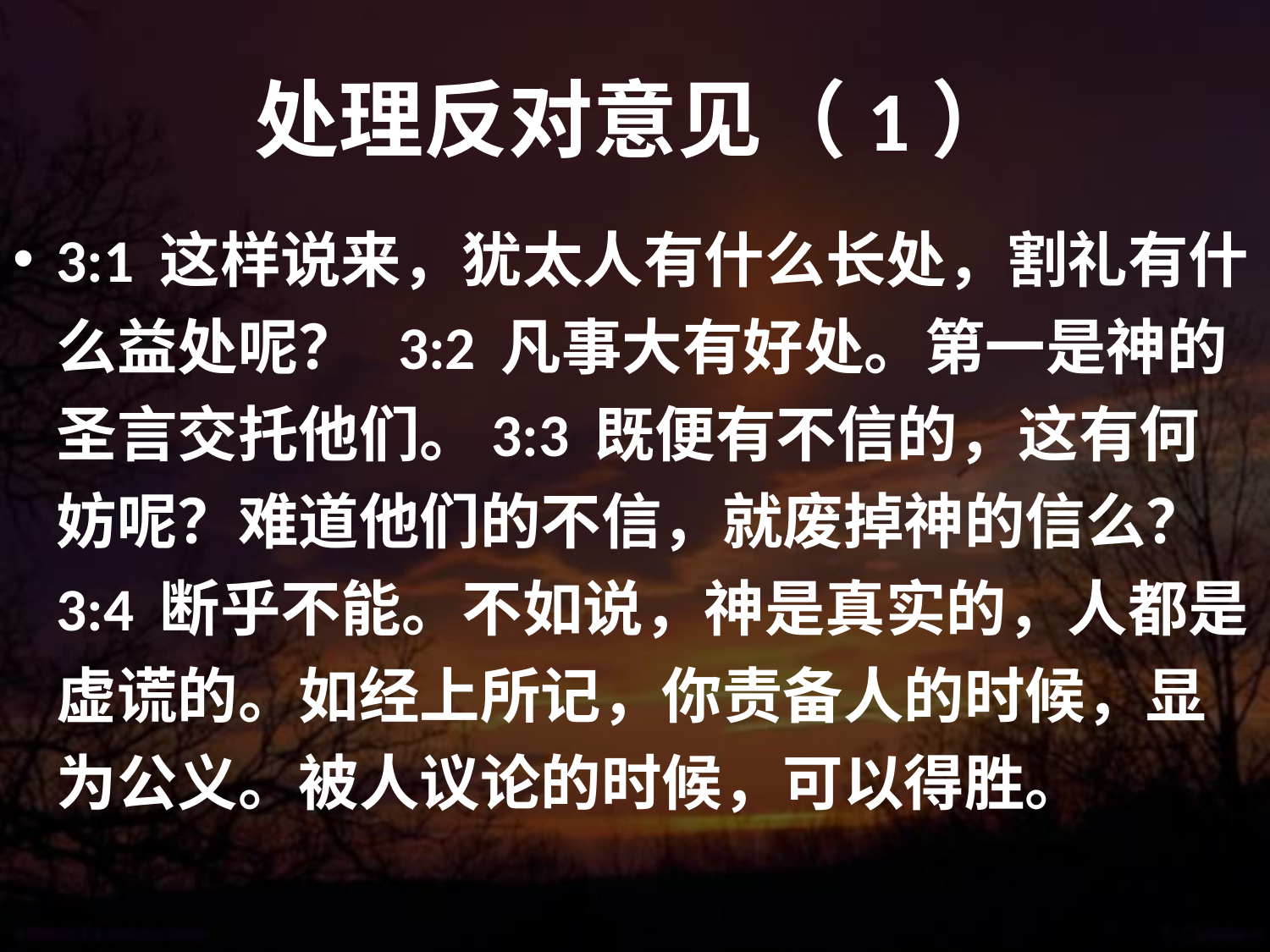

# 处理反对意见（1）
3:1 这样说来，犹太人有什么长处，割礼有什么益处呢？  3:2 凡事大有好处。第一是神的圣言交托他们。3:3 既便有不信的，这有何妨呢？难道他们的不信，就废掉神的信么？3:4 断乎不能。不如说，神是真实的，人都是虚谎的。如经上所记，你责备人的时候，显为公义。被人议论的时候，可以得胜。